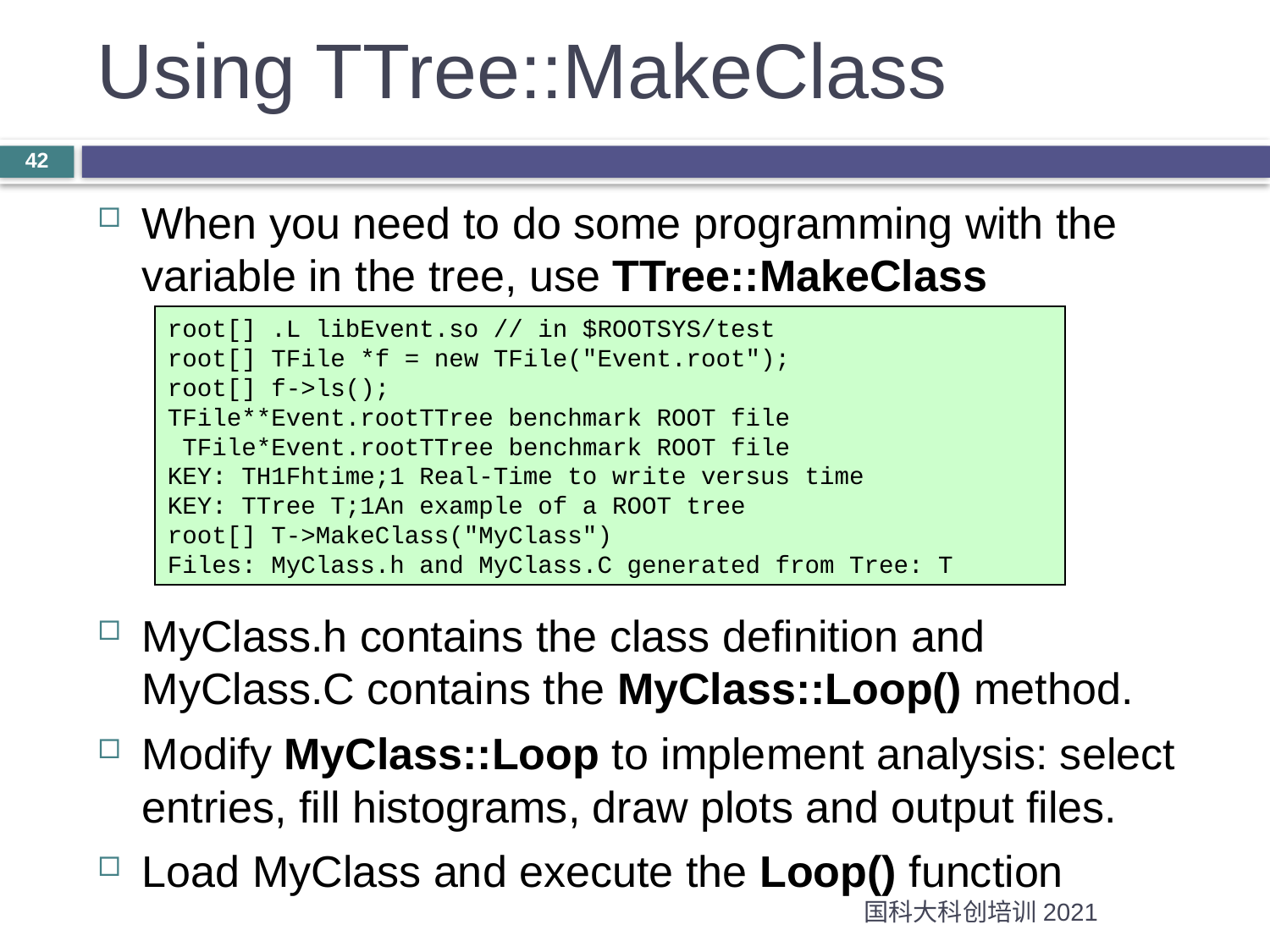

Using TTree::MakeClass
When you need to do some programming with the variable in the tree, use TTree::MakeClass

MyClass.h contains the class definition and MyClass.C contains the MyClass::Loop() method.
Modify MyClass::Loop to implement analysis: select entries, fill histograms, draw plots and output files.
Load MyClass and execute the Loop() function
root[] .L libEvent.so // in $ROOTSYS/test
root[] TFile *f = new TFile("Event.root");
root[] f->ls();
TFile**Event.rootTTree benchmark ROOT file
 TFile*Event.rootTTree benchmark ROOT file
KEY: TH1Fhtime;1 Real-Time to write versus time
KEY: TTree T;1An example of a ROOT tree
root[] T->MakeClass("MyClass")
Files: MyClass.h and MyClass.C generated from Tree: T
国科大科创培训2021
42